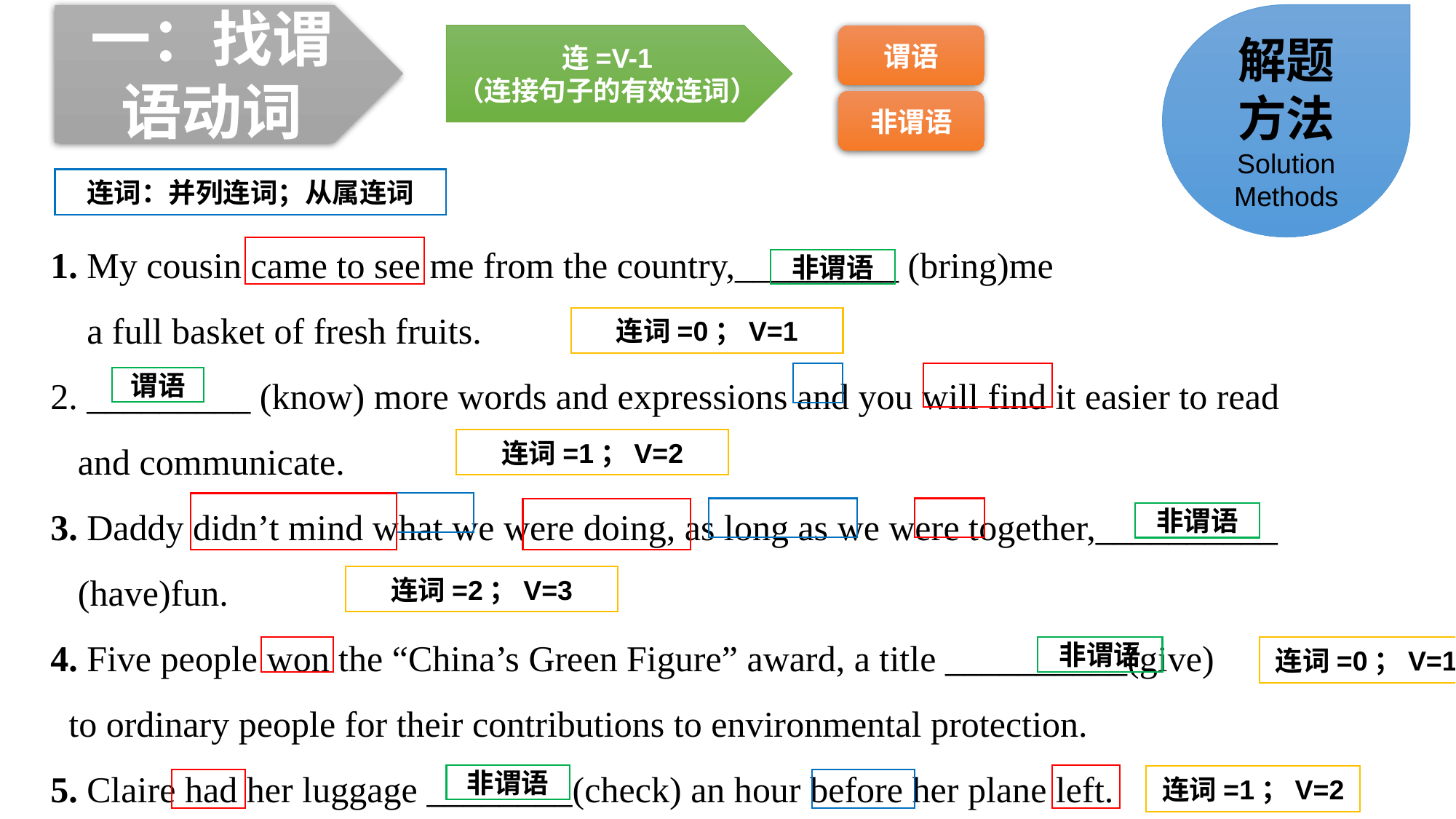

一：找谓语动词
解题
方法
Solution Methods
连=V-1
（连接句子的有效连词）
谓语
非谓语
连词：并列连词；从属连词
1. My cousin came to see me from the country,_________ (bring)me
    a full basket of fresh fruits.
2. _________ (know) more words and expressions and you will find it easier to read
   and communicate.
3. Daddy didn’t mind what we were doing, as long as we were together,__________
   (have)fun.
4. Five people won the “China’s Green Figure” award, a title __________(give)
  to ordinary people for their contributions to environmental protection.
5. Claire had her luggage ________(check) an hour before her plane left.

非谓语
连词=0；V=1

谓语
连词=1；V=2

非谓语
连词=2；V=3
非谓语
连词=0；V=1

非谓语

连词=1；V=2